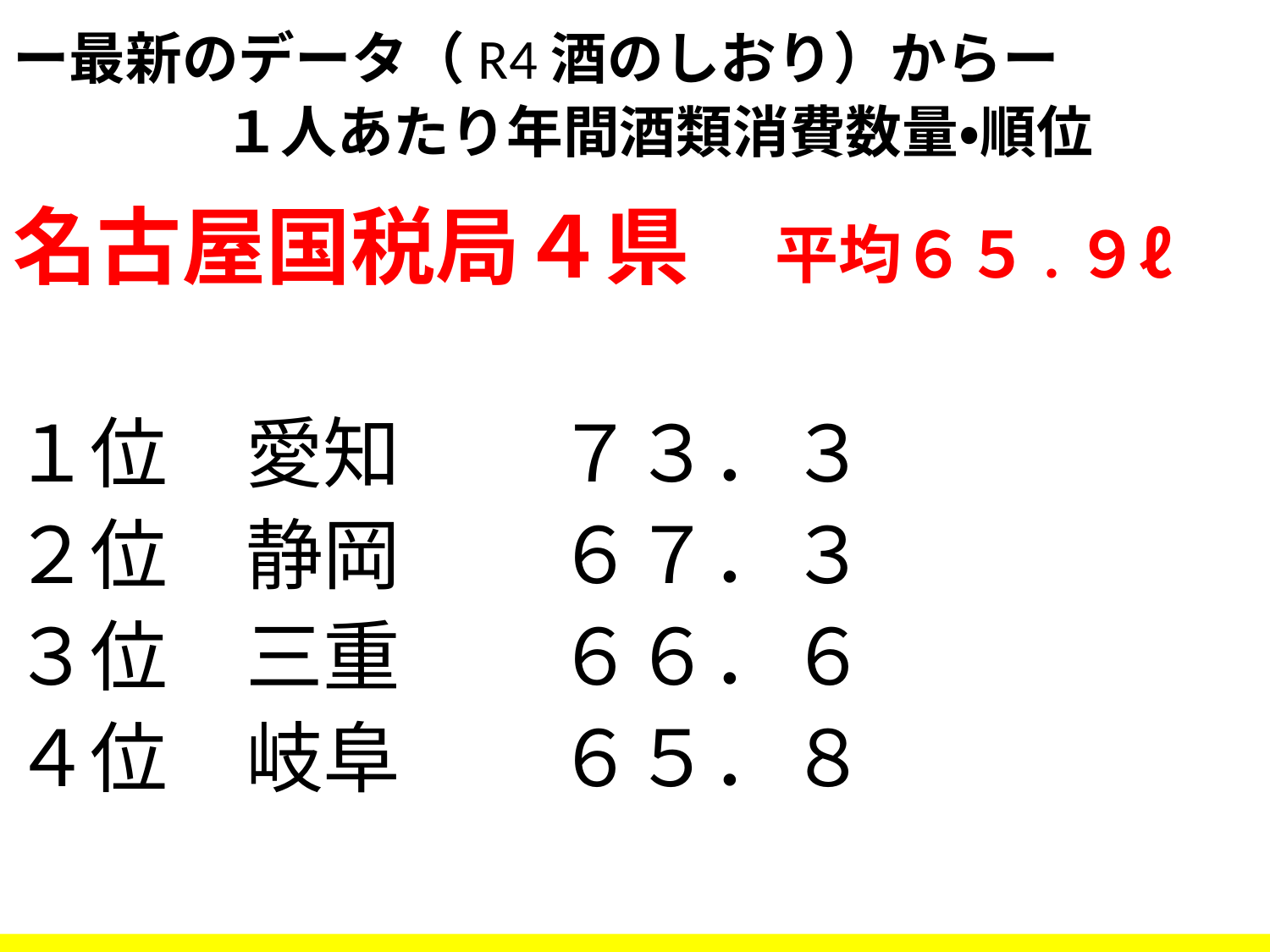

# ー最新のデータ（R4酒のしおり）からー 　　　１人あたり年間酒類消費数量・順位
名古屋国税局４県　平均６５.９ℓ

１位　愛知　　７３．３
２位　静岡　　６７．３
３位　三重　　６６．６
４位　岐阜　　６５．８